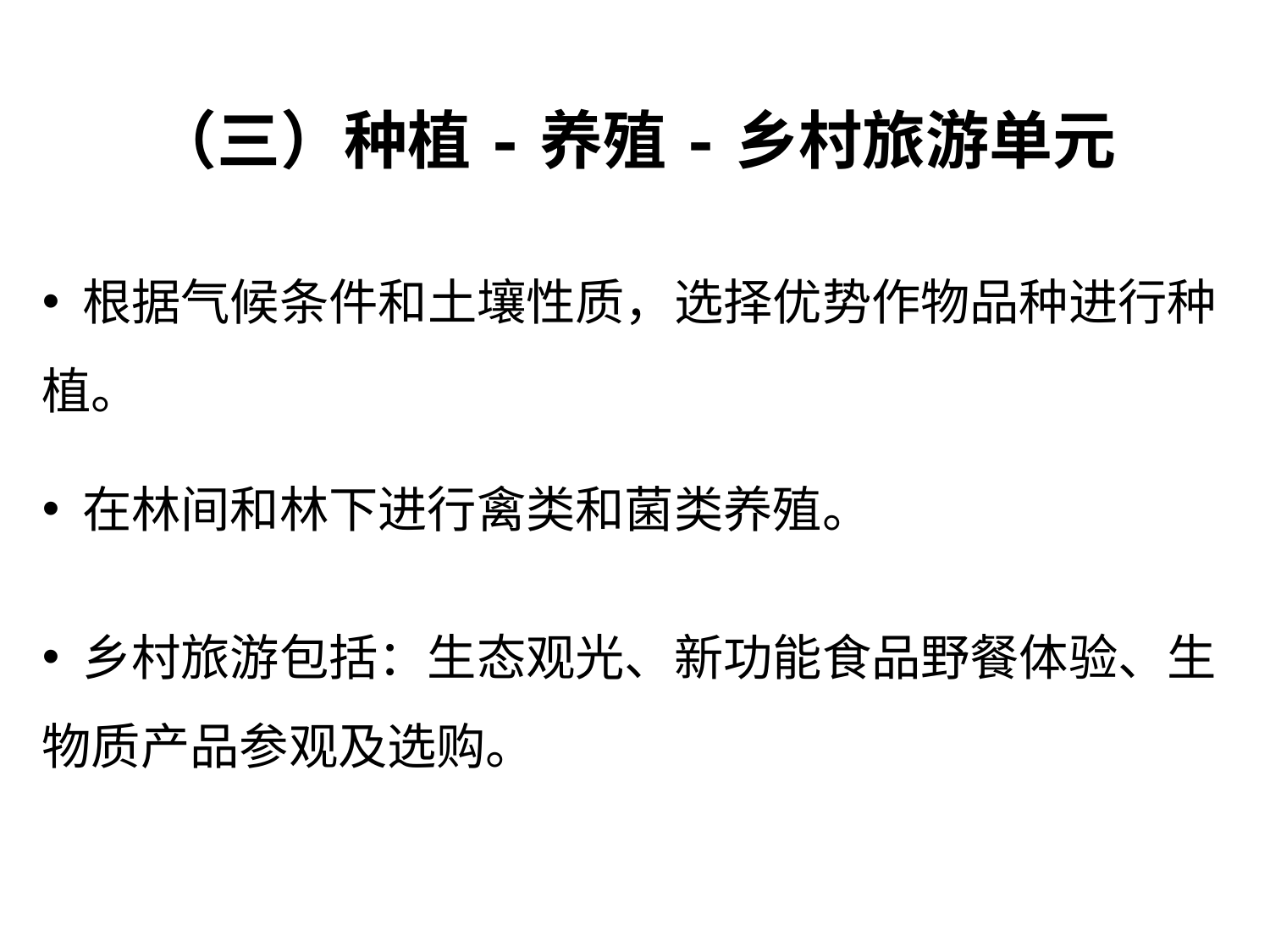

# （三）种植-养殖-乡村旅游单元
 根据气候条件和土壤性质，选择优势作物品种进行种植。

 在林间和林下进行禽类和菌类养殖。

 乡村旅游包括：生态观光、新功能食品野餐体验、生物质产品参观及选购。